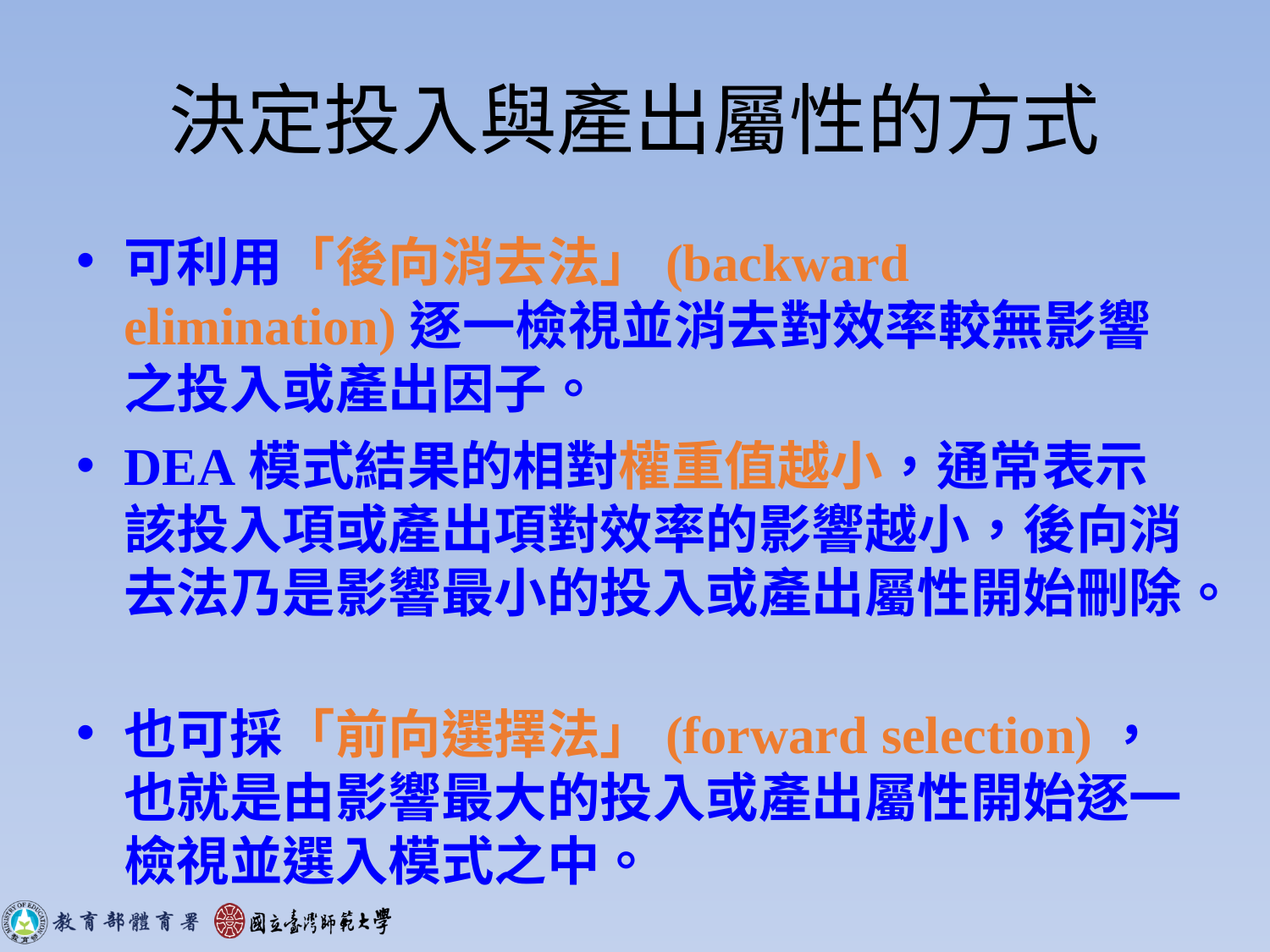

# 決定投入與產出屬性的方式
可利用「後向消去法」(backward elimination)逐一檢視並消去對效率較無影響之投入或產出因子。
DEA模式結果的相對權重值越小，通常表示該投入項或產出項對效率的影響越小，後向消去法乃是影響最小的投入或產出屬性開始刪除。
也可採「前向選擇法」(forward selection)，也就是由影響最大的投入或產出屬性開始逐一檢視並選入模式之中。